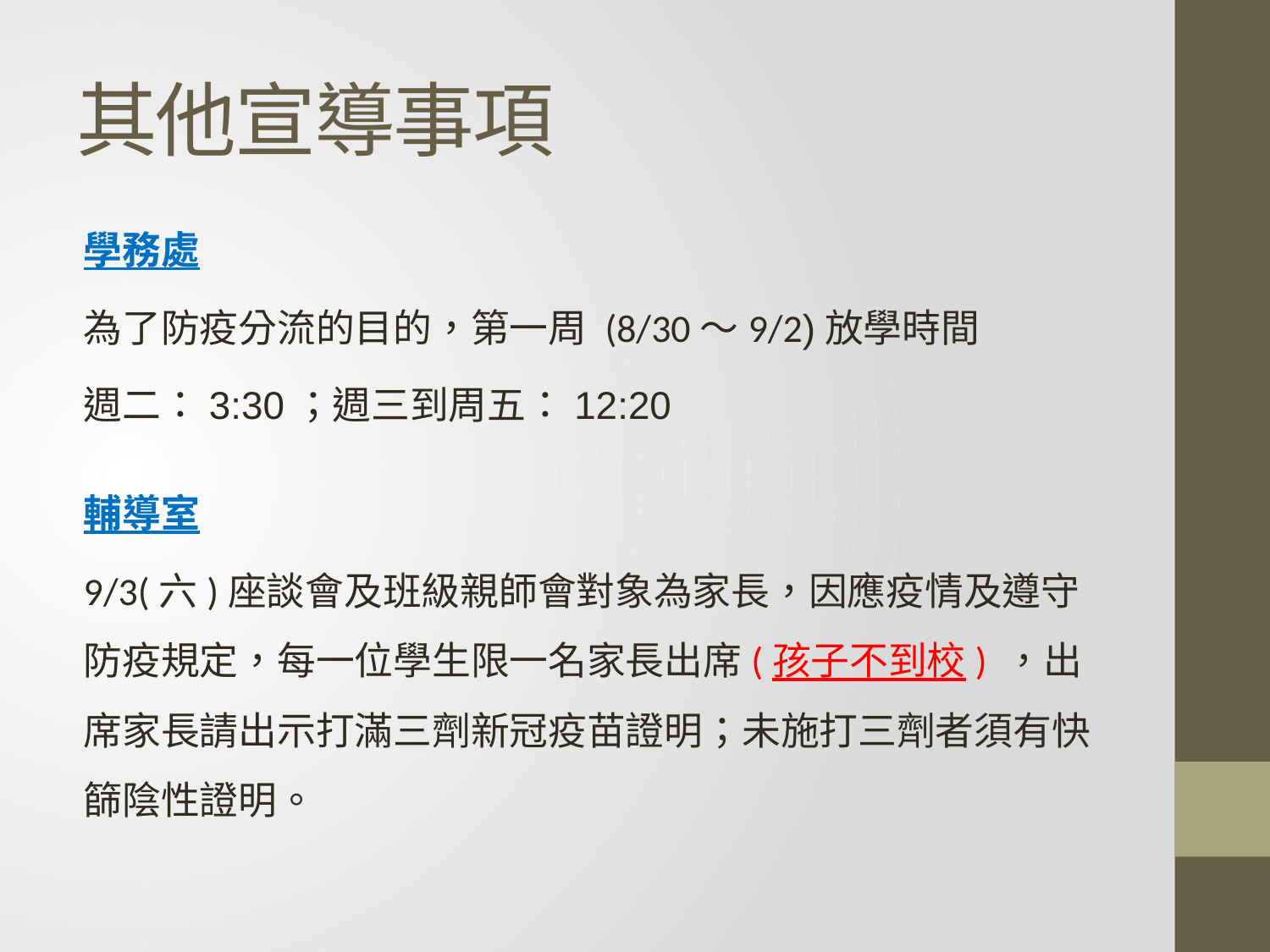

# 其他宣導事項
學務處
為了防疫分流的目的，第一周 (8/30～9/2)放學時間
週二：3:30；週三到周五：12:20

輔導室
9/3(六)座談會及班級親師會對象為家長，因應疫情及遵守防疫規定，每一位學生限一名家長出席(孩子不到校) ，出席家長請出示打滿三劑新冠疫苗證明；未施打三劑者須有快篩陰性證明。